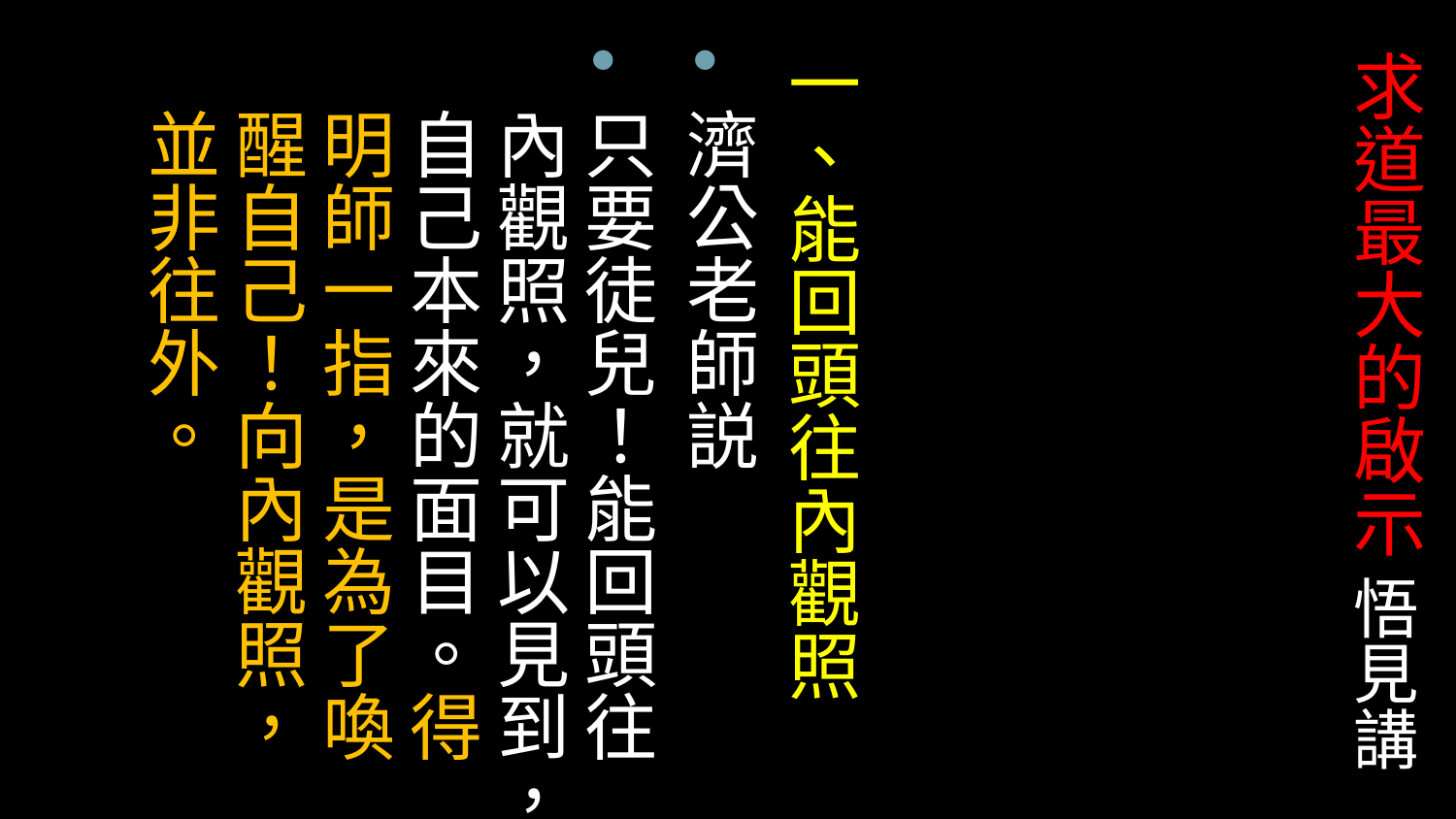

一、能回頭往內觀照
濟公老師説
只要徒兒！能回頭往內觀照，就可以見到，自己本來的面目。得明師一指，是為了喚醒自己！向內觀照，並非往外。

# 求道最大的啟示 悟見講